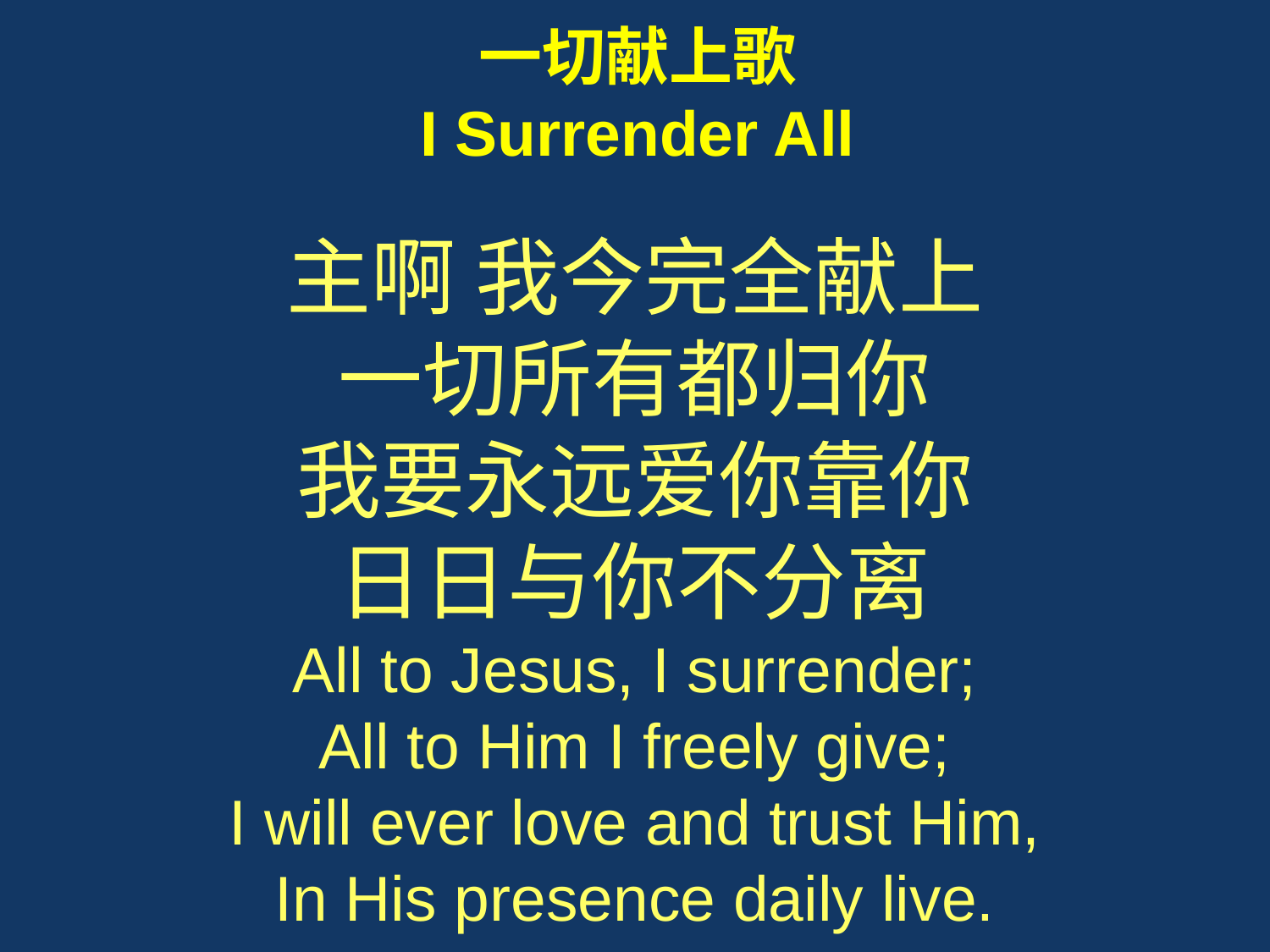

一切献上歌
I Surrender All
主啊 我今完全献上
一切所有都归你
我要永远爱你靠你
日日与你不分离
All to Jesus, I surrender;
All to Him I freely give;
I will ever love and trust Him,
In His presence daily live.